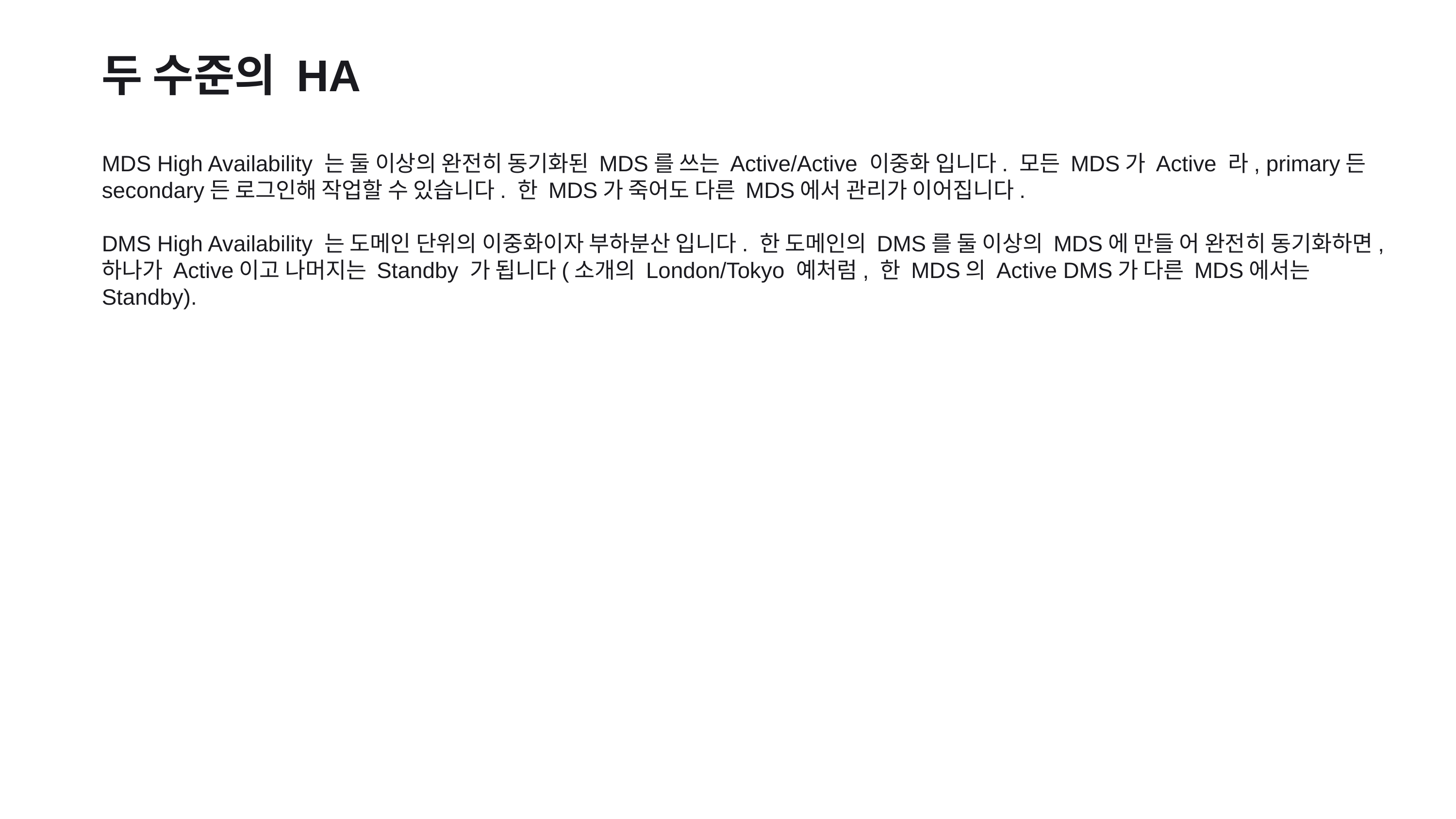

두 수준의 HA
MDS High Availability 는 둘 이상의 완전히 동기화된 MDS를 쓰는 Active/Active 이중화 입니다. 모든 MDS가 Active 라, primary든 secondary든 로그인해 작업할 수 있습니다. 한 MDS가 죽어도 다른 MDS에서 관리가 이어집니다.

DMS High Availability 는 도메인 단위의 이중화이자 부하분산 입니다. 한 도메인의 DMS를 둘 이상의 MDS에 만들 어 완전히 동기화하면, 하나가 Active이고 나머지는 Standby 가 됩니다(소개의 London/Tokyo 예처럼, 한 MDS의 Active DMS가 다른 MDS에서는 Standby).